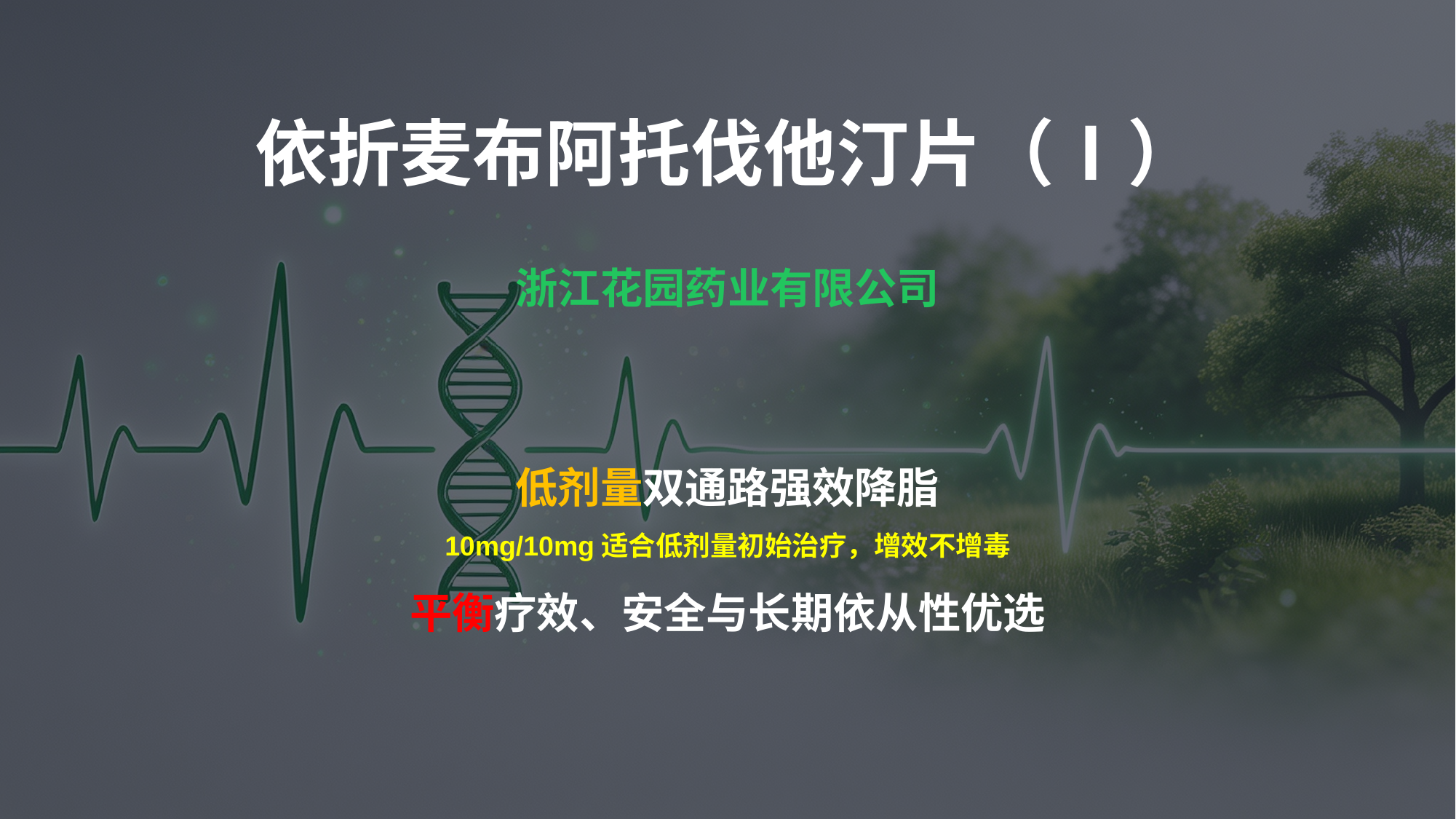

依折麦布阿托伐他汀片（Ⅰ）
浙江花园药业有限公司
低剂量双通路强效降脂
10mg/10mg适合低剂量初始治疗，增效不增毒
平衡疗效、安全与长期依从性优选